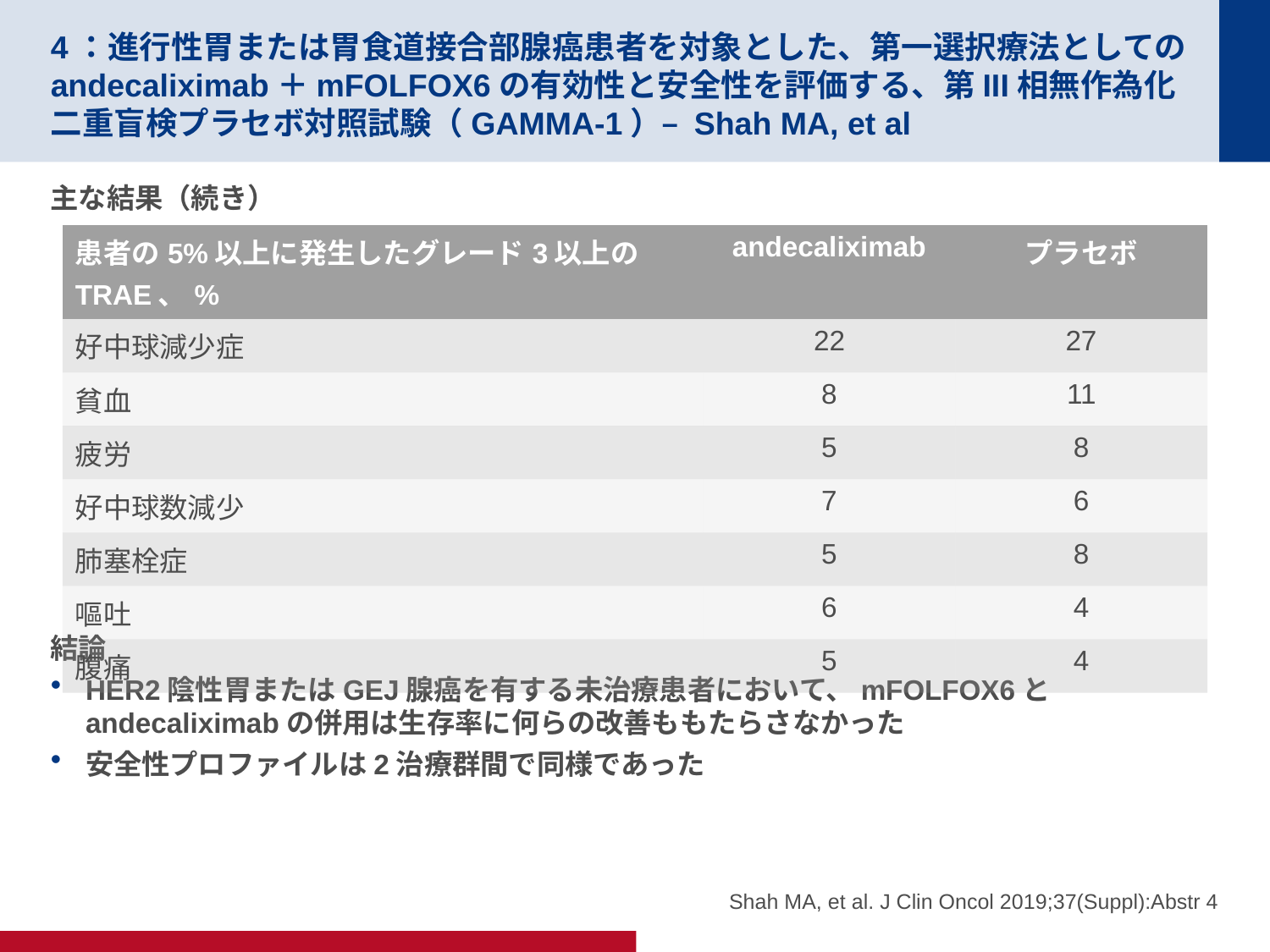

# 4：進行性胃または胃食道接合部腺癌患者を対象とした、第一選択療法としてのandecaliximab＋mFOLFOX6の有効性と安全性を評価する、第III相無作為化二重盲検プラセボ対照試験（GAMMA-1）– Shah MA, et al
主な結果（続き）

結論
HER2陰性胃またはGEJ腺癌を有する未治療患者において、mFOLFOX6とandecaliximabの併用は生存率に何らの改善ももたらさなかった
安全性プロファイルは2治療群間で同様であった
| 患者の5%以上に発生したグレード3以上のTRAE、% | andecaliximab | プラセボ |
| --- | --- | --- |
| 好中球減少症 | 22 | 27 |
| 貧血 | 8 | 11 |
| 疲労 | 5 | 8 |
| 好中球数減少 | 7 | 6 |
| 肺塞栓症 | 5 | 8 |
| 嘔吐 | 6 | 4 |
| 腹痛 | 5 | 4 |
Shah MA, et al. J Clin Oncol 2019;37(Suppl):Abstr 4